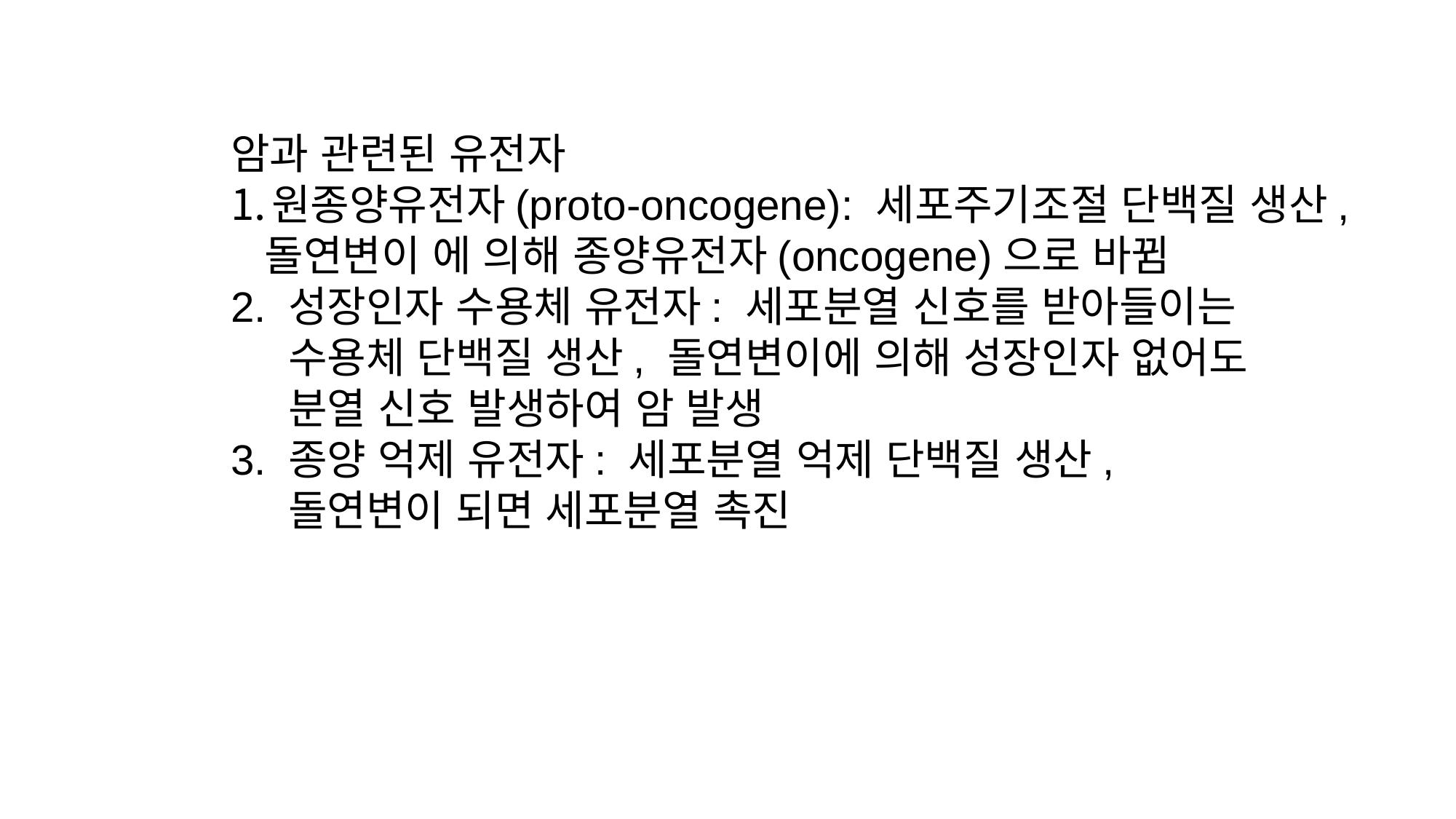

암과 관련된 유전자
원종양유전자(proto-oncogene): 세포주기조절 단백질 생산,
  돌연변이 에 의해 종양유전자(oncogene)으로 바뀜
2. 성장인자 수용체 유전자: 세포분열 신호를 받아들이는
    수용체 단백질 생산, 돌연변이에 의해 성장인자 없어도
    분열 신호 발생하여 암 발생
3. 종양 억제 유전자: 세포분열 억제 단백질 생산,
    돌연변이 되면 세포분열 촉진